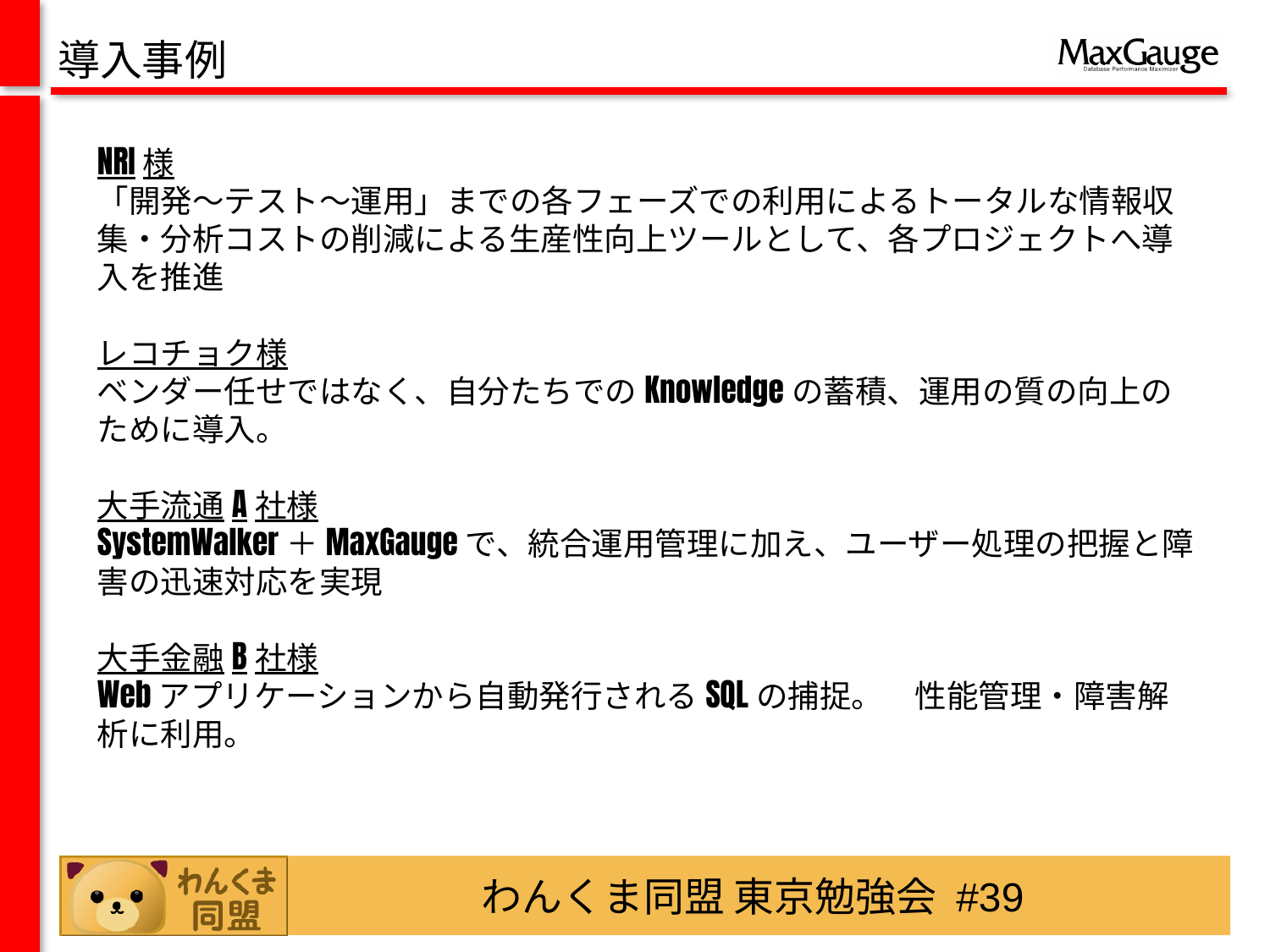

導入事例
NRI様
「開発～テスト～運用」までの各フェーズでの利用によるトータルな情報収集・分析コストの削減による生産性向上ツールとして、各プロジェクトへ導入を推進

レコチョク様
ベンダー任せではなく、自分たちでのKnowledgeの蓄積、運用の質の向上のために導入。

大手流通A社様
SystemWalker＋MaxGaugeで、統合運用管理に加え、ユーザー処理の把握と障害の迅速対応を実現

大手金融B社様
Webアプリケーションから自動発行されるSQLの捕捉。　性能管理・障害解析に利用。